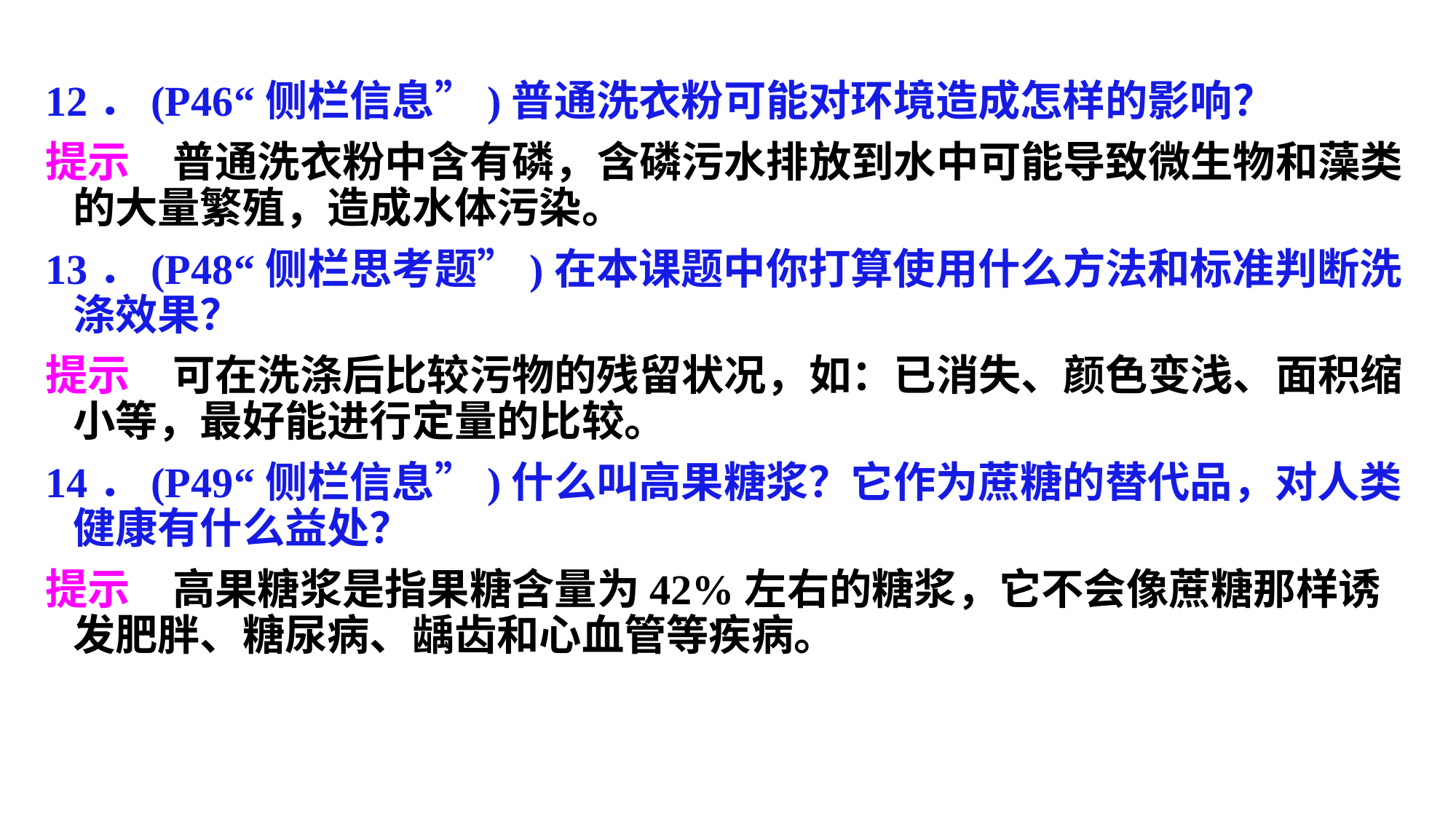

12．(P46“侧栏信息”)普通洗衣粉可能对环境造成怎样的影响？
提示　普通洗衣粉中含有磷，含磷污水排放到水中可能导致微生物和藻类的大量繁殖，造成水体污染。
13．(P48“侧栏思考题”)在本课题中你打算使用什么方法和标准判断洗涤效果？
提示　可在洗涤后比较污物的残留状况，如：已消失、颜色变浅、面积缩小等，最好能进行定量的比较。
14．(P49“侧栏信息”)什么叫高果糖浆？它作为蔗糖的替代品，对人类健康有什么益处？
提示　高果糖浆是指果糖含量为42%左右的糖浆，它不会像蔗糖那样诱发肥胖、糖尿病、龋齿和心血管等疾病。